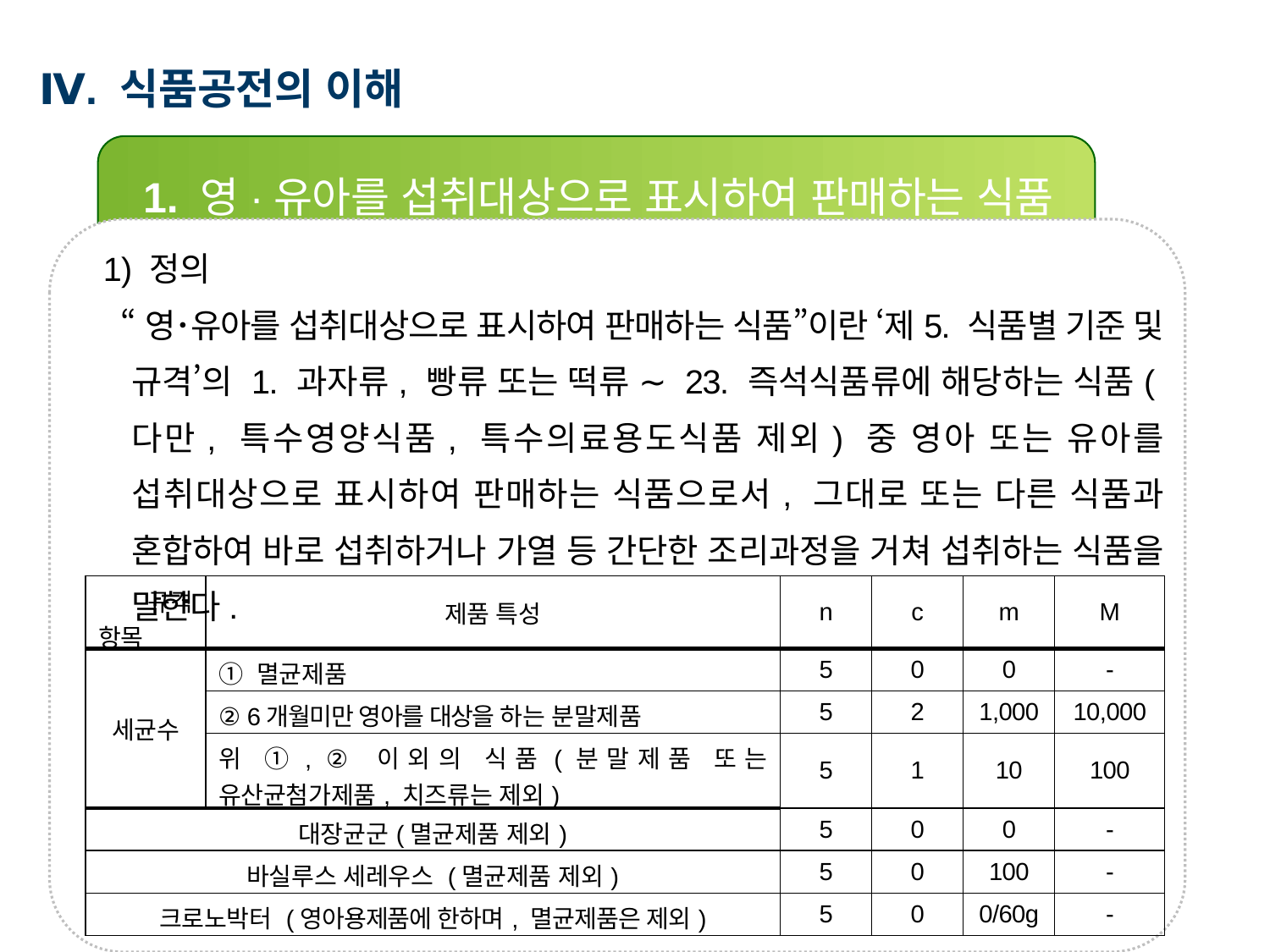

Ⅳ. 식품공전의 이해
1. 영·유아를 섭취대상으로 표시하여 판매하는 식품

1) 정의
  “영･유아를 섭취대상으로 표시하여 판매하는 식품”이란 ‘제5. 식품별 기준 및 규격’의 1. 과자류, 빵류 또는 떡류 ∼ 23. 즉석식품류에 해당하는 식품(다만, 특수영양식품, 특수의료용도식품 제외) 중 영아 또는 유아를 섭취대상으로 표시하여 판매하는 식품으로서, 그대로 또는 다른 식품과 혼합하여 바로 섭취하거나 가열 등 간단한 조리과정을 거쳐 섭취하는 식품을 말한다.

| 규격 항목 | 제품 특성 | n | c | m | M |
| --- | --- | --- | --- | --- | --- |
| 세균수 | ① 멸균제품 | 5 | 0 | 0 | - |
|  | ② 6개월미만 영아를 대상을 하는 분말제품 | 5 | 2 | 1,000 | 10,000 |
|  | 위 ①, ② 이외의 식품(분말제품 또는 유산균첨가제품, 치즈류는 제외) | 5 | 1 | 10 | 100 |
| 대장균군(멸균제품 제외) |  | 5 | 0 | 0 | - |
| 바실루스 세레우스 (멸균제품 제외) |  | 5 | 0 | 100 | - |
| 크로노박터 (영아용제품에 한하며, 멸균제품은 제외) |  | 5 | 0 | 0/60g | - |